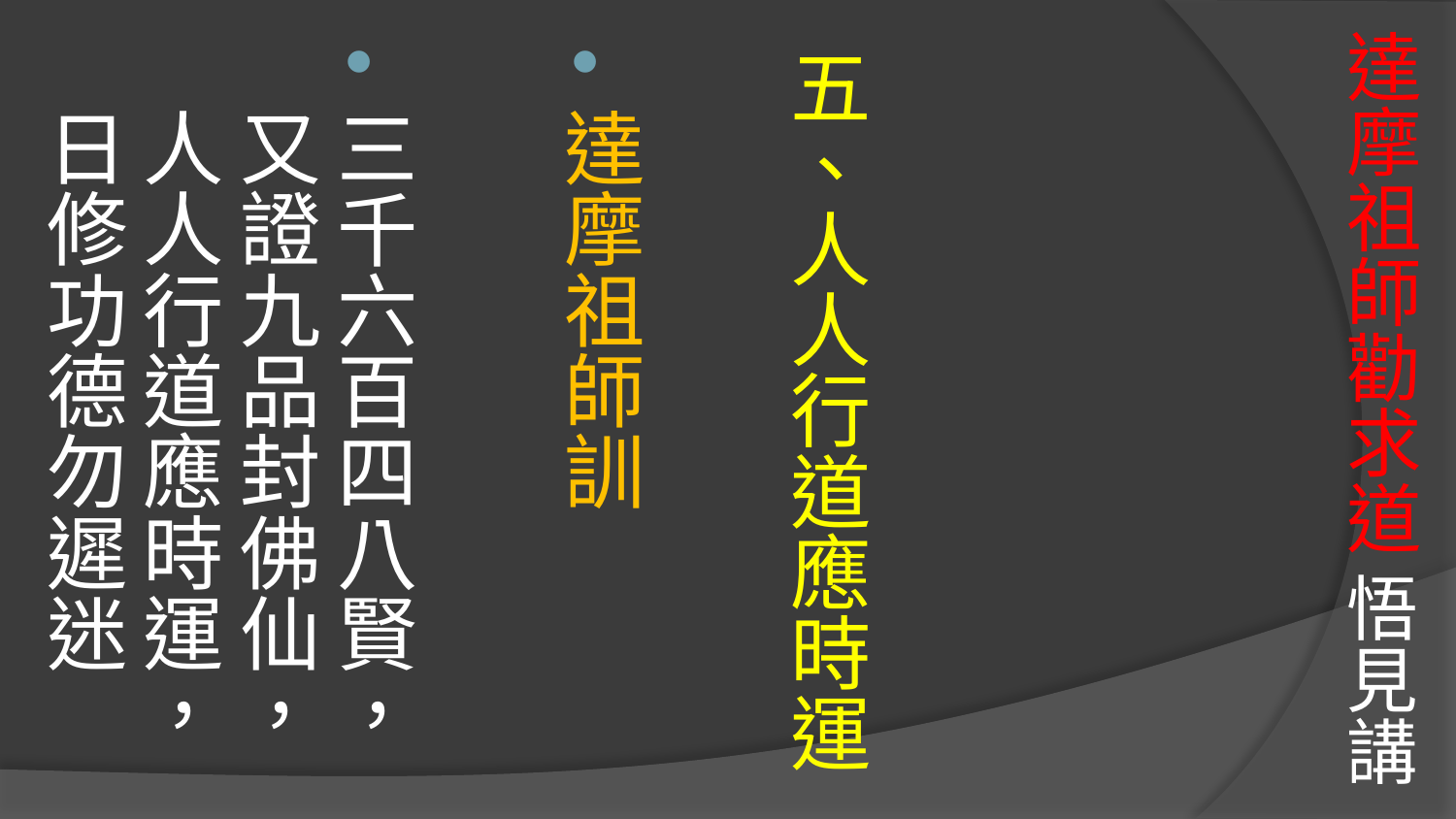

# 達摩祖師勸求道 悟見講
五、人人行道應時運

達摩祖師訓

三千六百四八賢，又證九品封佛仙，
人人行道應時運，日修功德勿遲迷